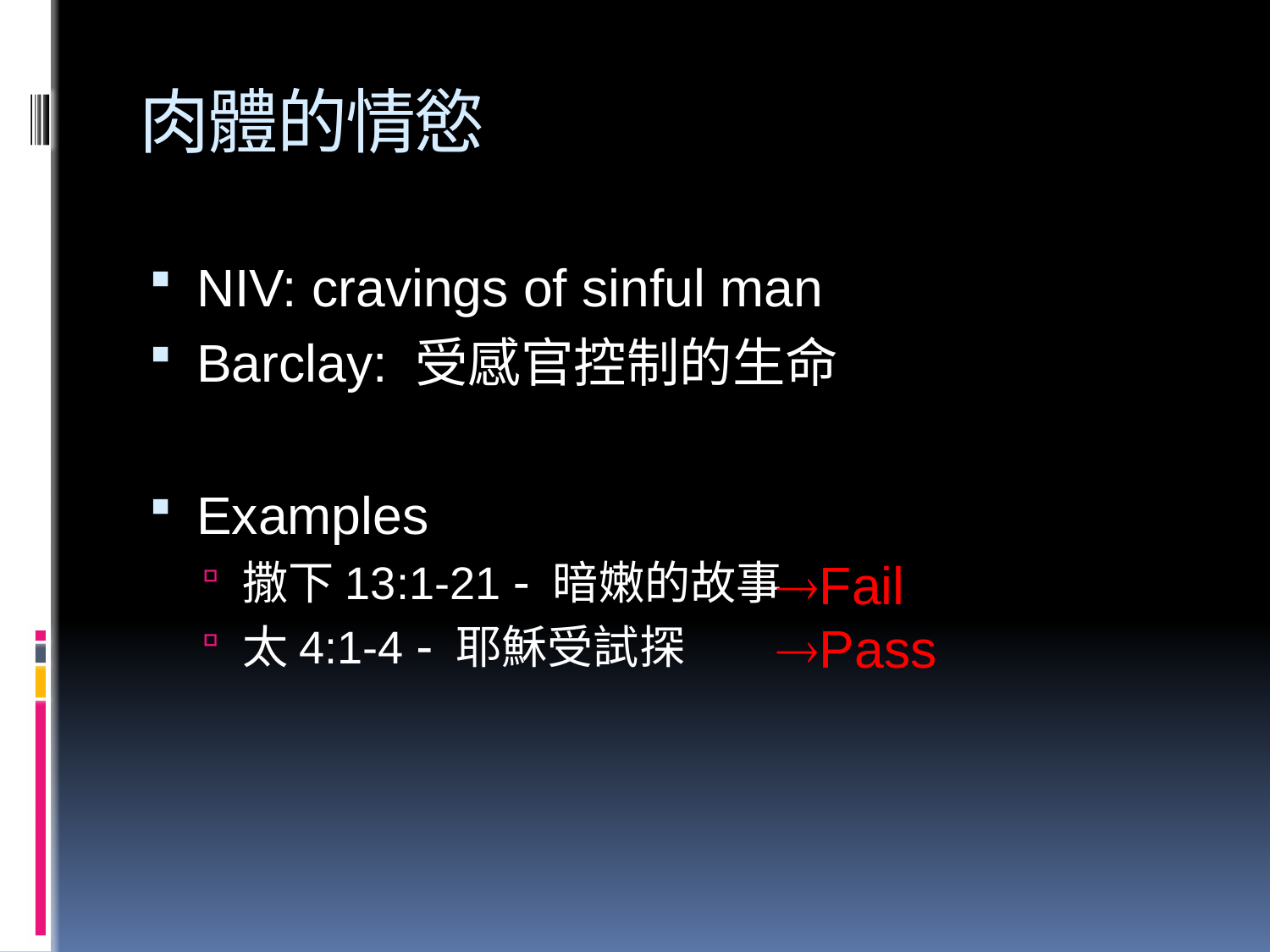

# 肉體的情慾
NIV: cravings of sinful man
Barclay: 受感官控制的生命

Examples
撒下13:1-21 − 暗嫩的故事
太4:1-4 − 耶穌受試探
→Fail
→Pass